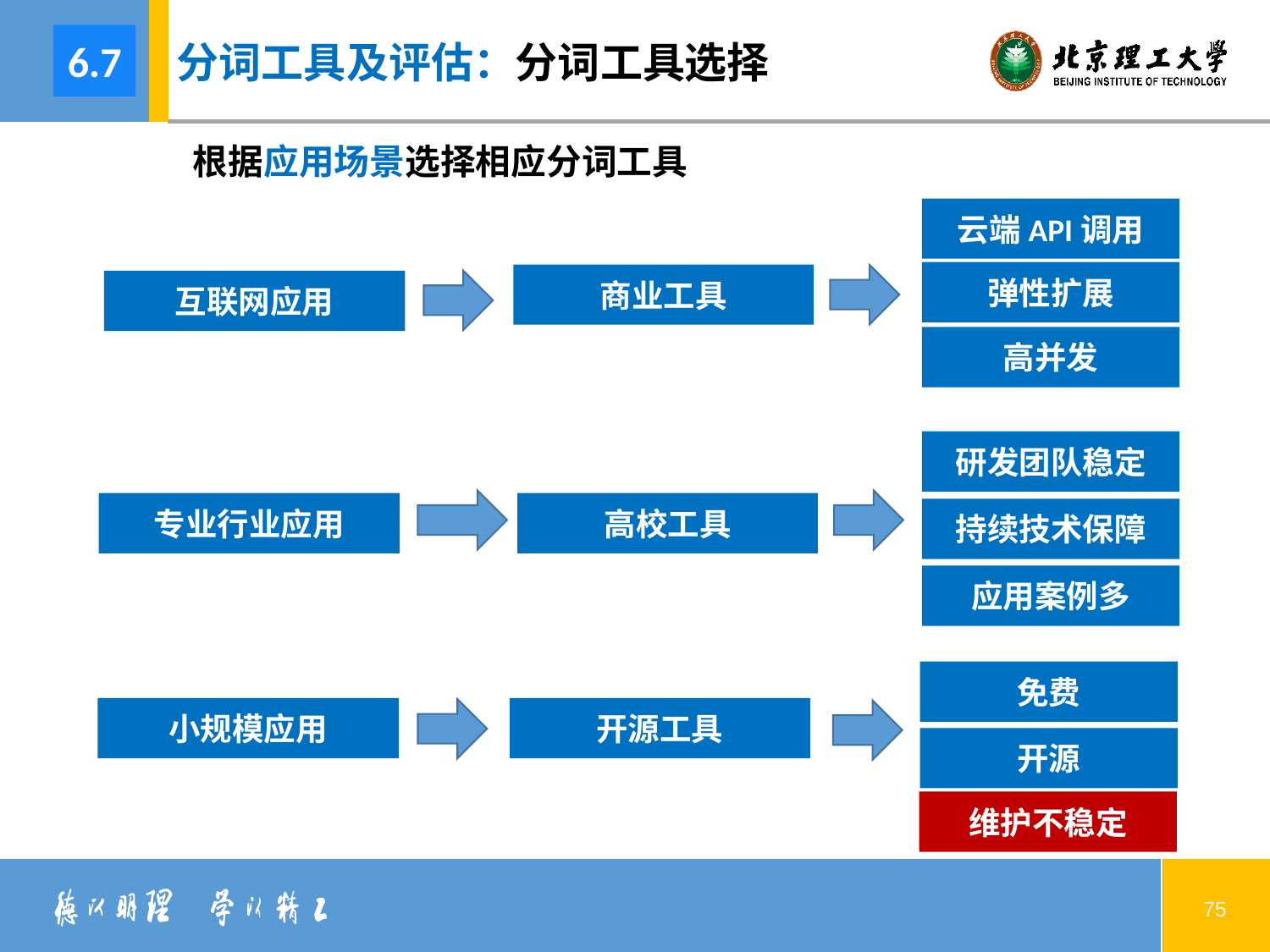

6.7
分词工具及评估：分词工具选择
根据应用场景选择相应分词工具
云端API调用
弹性扩展
商业工具

互联网应用

高并发
研发团队稳定

专业行业应用
高校工具
持续技术保障
应用案例多
免费
小规模应用
开源工具

开源
维护不稳定